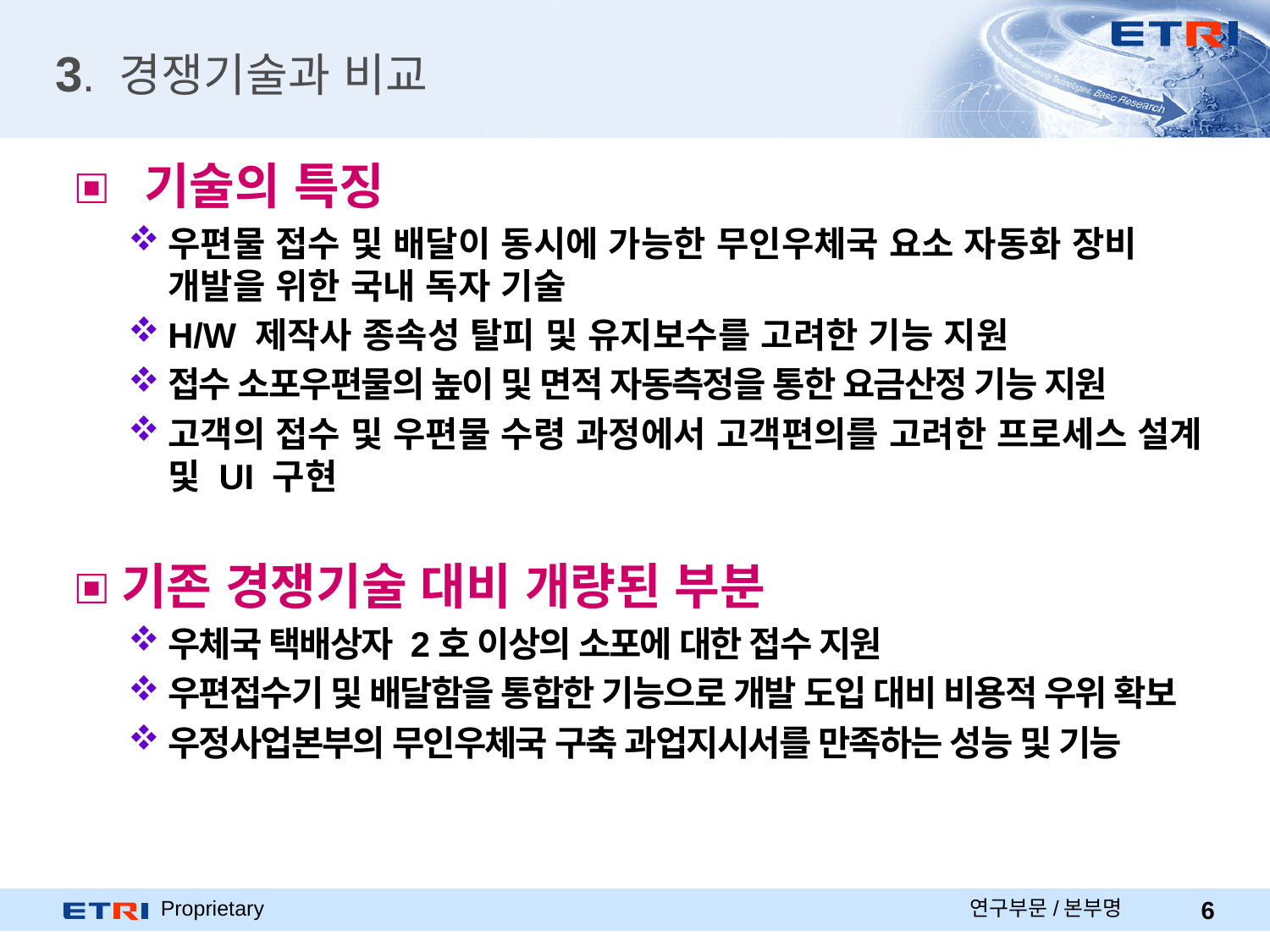

# 3. 경쟁기술과 비교
 기술의 특징
우편물 접수 및 배달이 동시에 가능한 무인우체국 요소 자동화 장비 개발을 위한 국내 독자 기술
H/W 제작사 종속성 탈피 및 유지보수를 고려한 기능 지원
접수 소포우편물의 높이 및 면적 자동측정을 통한 요금산정 기능 지원
고객의 접수 및 우편물 수령 과정에서 고객편의를 고려한 프로세스 설계 및 UI 구현

기존 경쟁기술 대비 개량된 부분
우체국 택배상자 2호 이상의 소포에 대한 접수 지원
우편접수기 및 배달함을 통합한 기능으로 개발 도입 대비 비용적 우위 확보
우정사업본부의 무인우체국 구축 과업지시서를 만족하는 성능 및 기능
연구부문/본부명
6